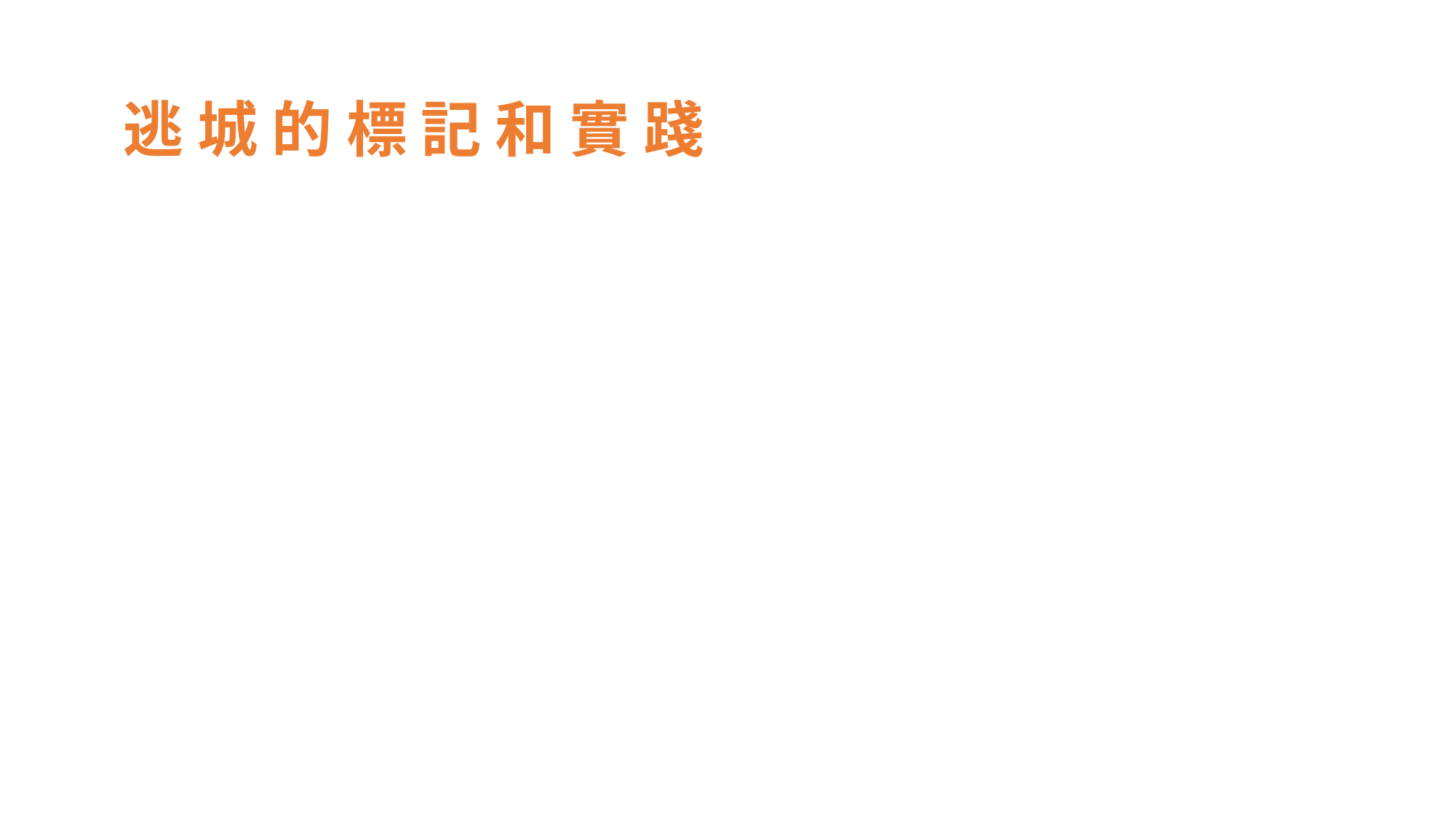

逃 城 的 標 記 和 實 踐